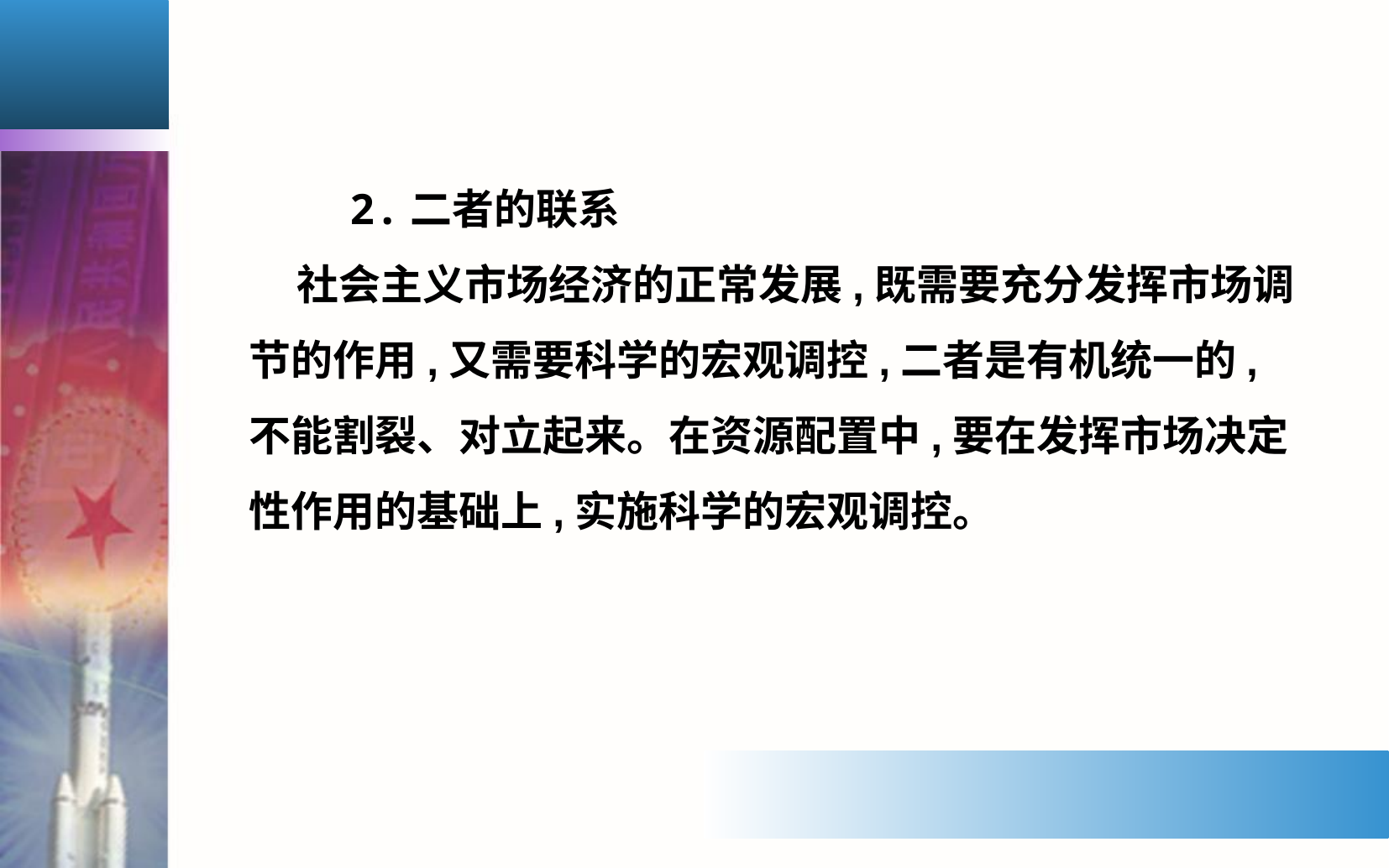

2.二者的联系
    社会主义市场经济的正常发展,既需要充分发挥市场调节的作用,又需要科学的宏观调控,二者是有机统一的,不能割裂、对立起来。在资源配置中,要在发挥市场决定性作用的基础上,实施科学的宏观调控。